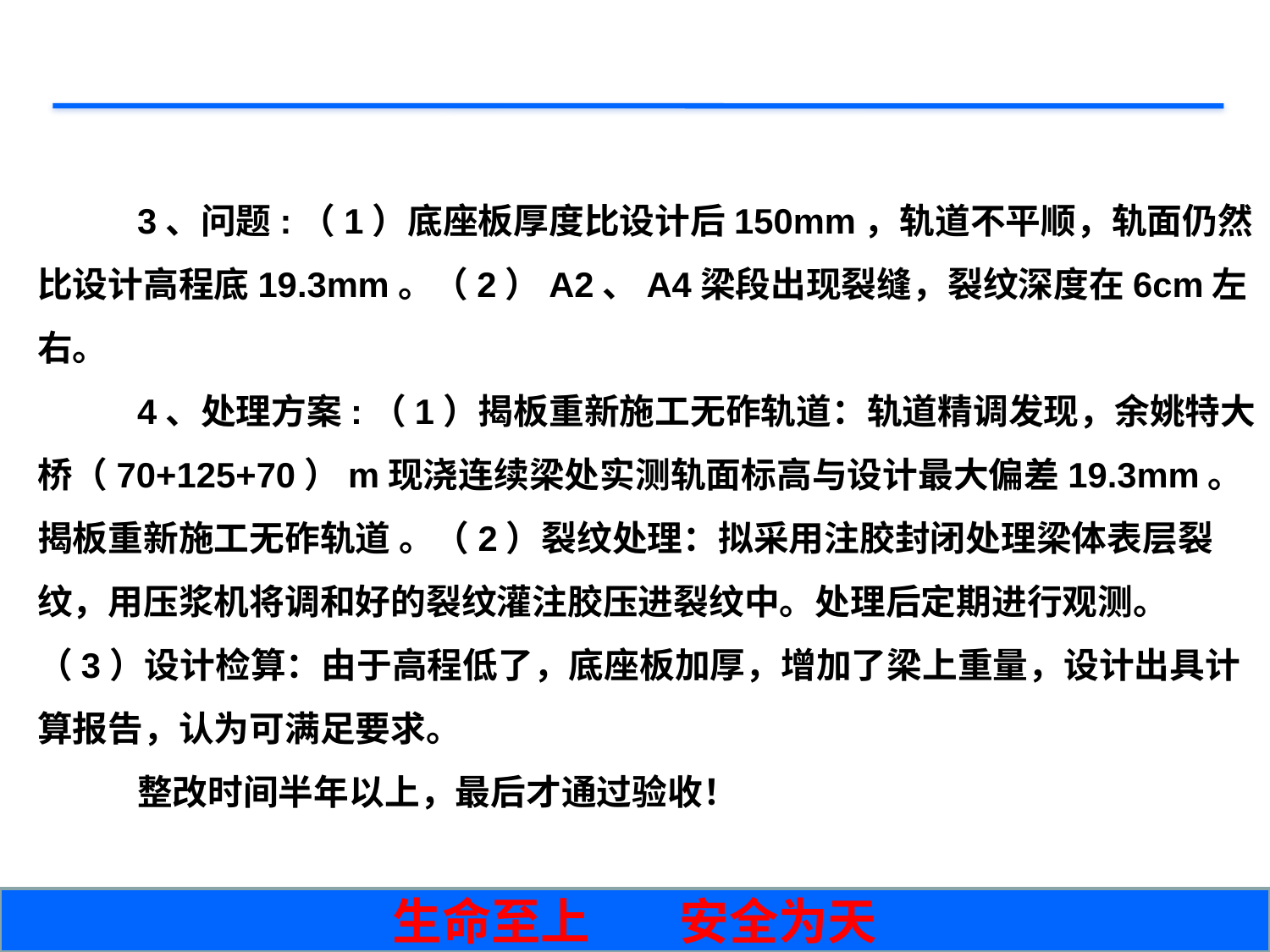

3、问题:（1）底座板厚度比设计后150mm，轨道不平顺，轨面仍然比设计高程底19.3mm。（2）A2、A4梁段出现裂缝，裂纹深度在6cm左右。
4、处理方案:（1）揭板重新施工无砟轨道：轨道精调发现，余姚特大桥（70+125+70）m现浇连续梁处实测轨面标高与设计最大偏差19.3mm。揭板重新施工无砟轨道 。（2）裂纹处理：拟采用注胶封闭处理梁体表层裂纹，用压浆机将调和好的裂纹灌注胶压进裂纹中。处理后定期进行观测。（3）设计检算：由于高程低了，底座板加厚，增加了梁上重量，设计出具计算报告，认为可满足要求。
整改时间半年以上，最后才通过验收！